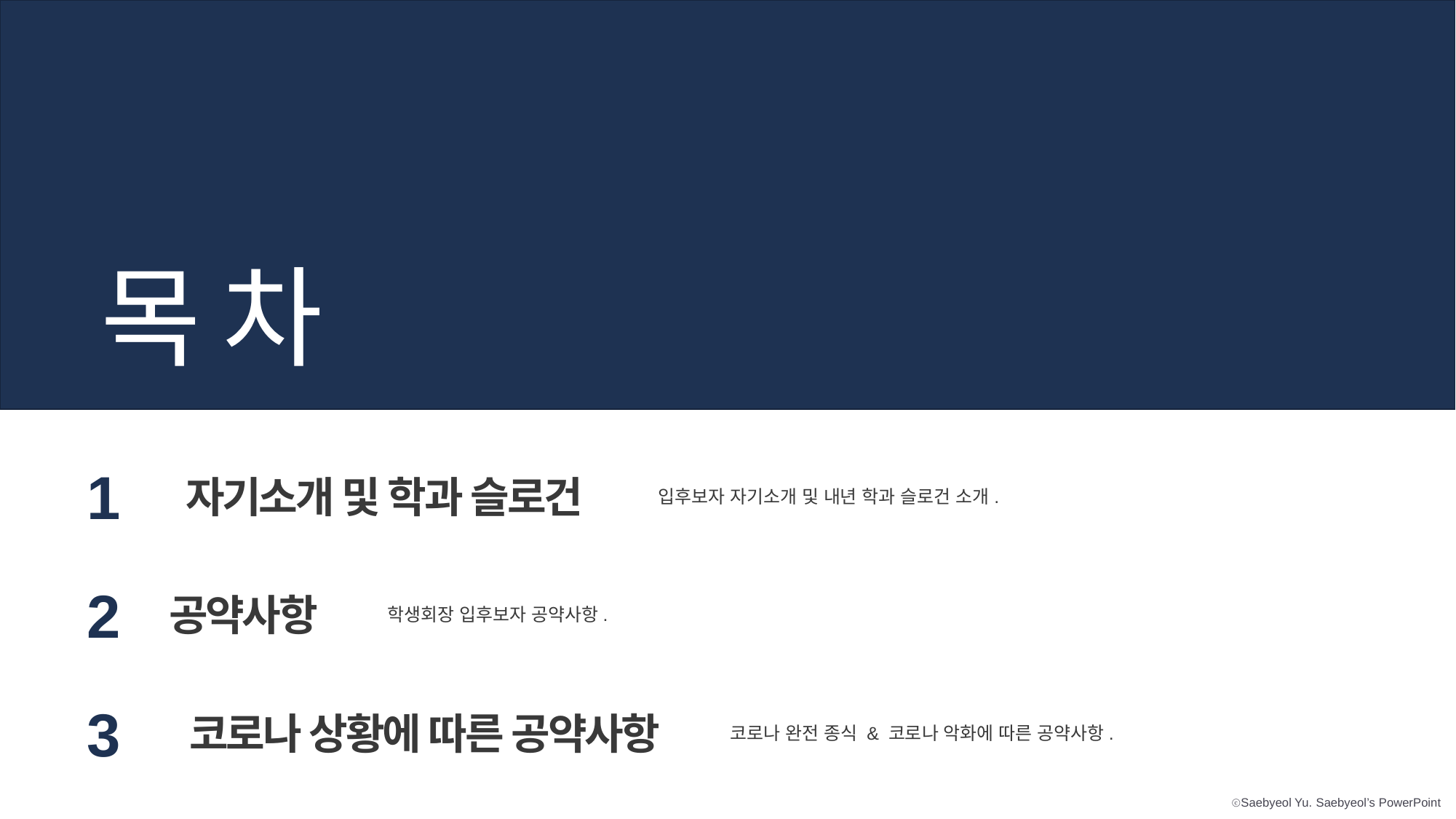

목 차
1
자기소개 및 학과 슬로건
입후보자 자기소개 및 내년 학과 슬로건 소개.
2
공약사항
학생회장 입후보자 공약사항.
3
코로나 상황에 따른 공약사항
코로나 완전 종식 & 코로나 악화에 따른 공약사항.